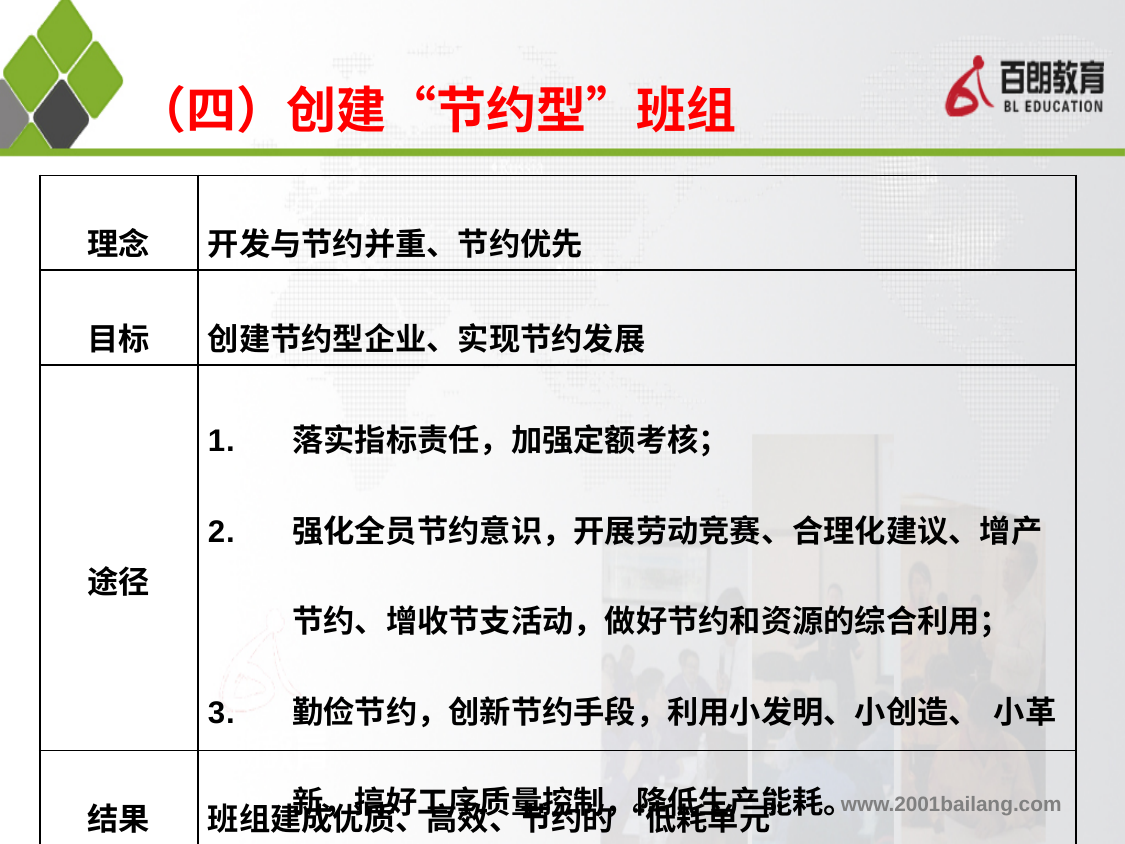

# （四）创建“节约型”班组
| 理念 | 开发与节约并重、节约优先 |
| --- | --- |
| 目标 | 创建节约型企业、实现节约发展 |
| 途径 | 落实指标责任，加强定额考核； 强化全员节约意识，开展劳动竞赛、合理化建议、增产节约、增收节支活动，做好节约和资源的综合利用； 勤俭节约，创新节约手段，利用小发明、小创造、 小革新，搞好工序质量控制，降低生产能耗。 |
| 结果 | 班组建成优质、高效、节约的“低耗单元” |